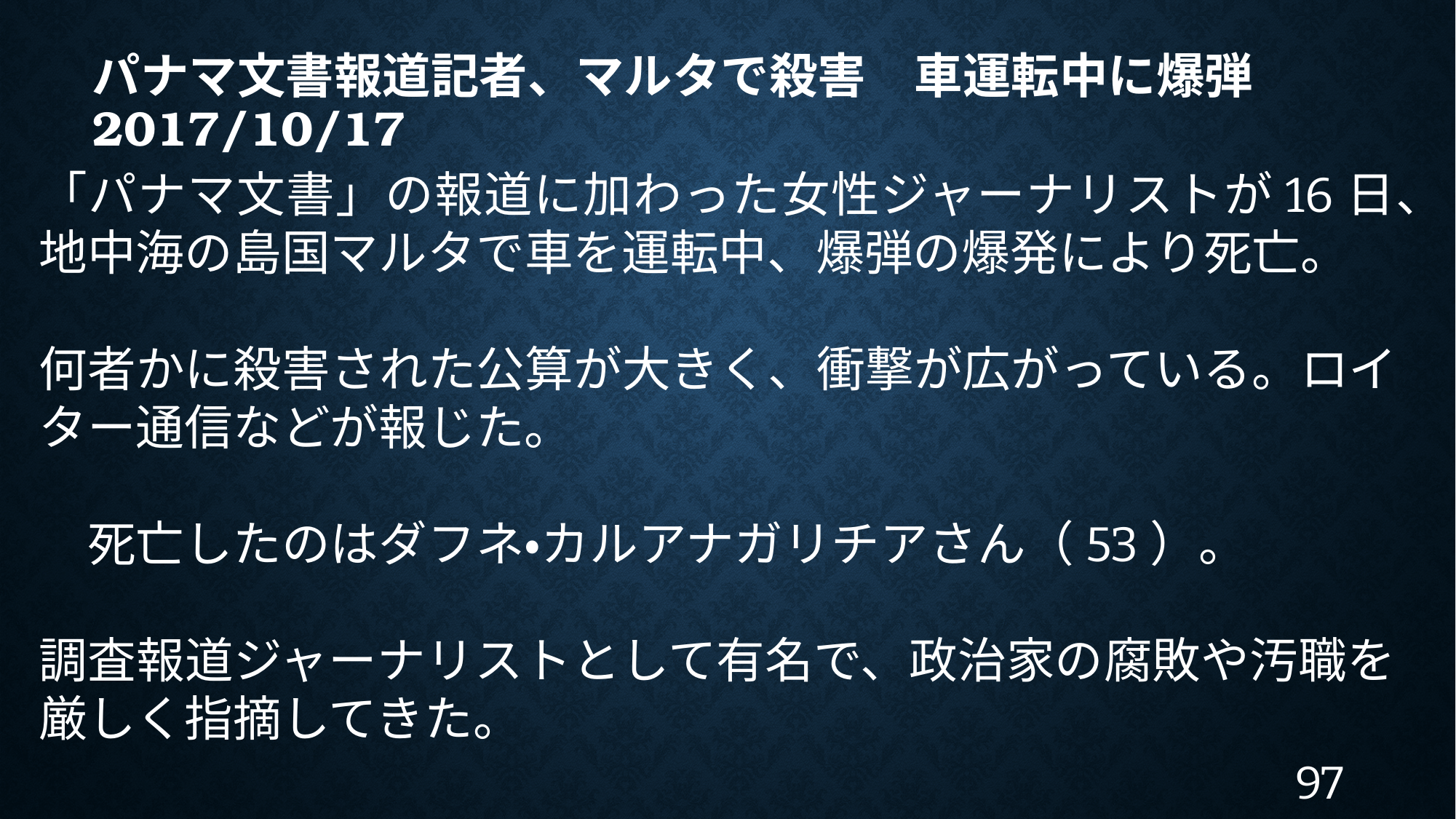

# パナマ文書報道記者、マルタで殺害　車運転中に爆弾 2017/10/17
「パナマ文書」の報道に加わった女性ジャーナリストが16日、地中海の島国マルタで車を運転中、爆弾の爆発により死亡。

何者かに殺害された公算が大きく、衝撃が広がっている。ロイター通信などが報じた。

　死亡したのはダフネ・カルアナガリチアさん（53）。

調査報道ジャーナリストとして有名で、政治家の腐敗や汚職を厳しく指摘してきた。
97